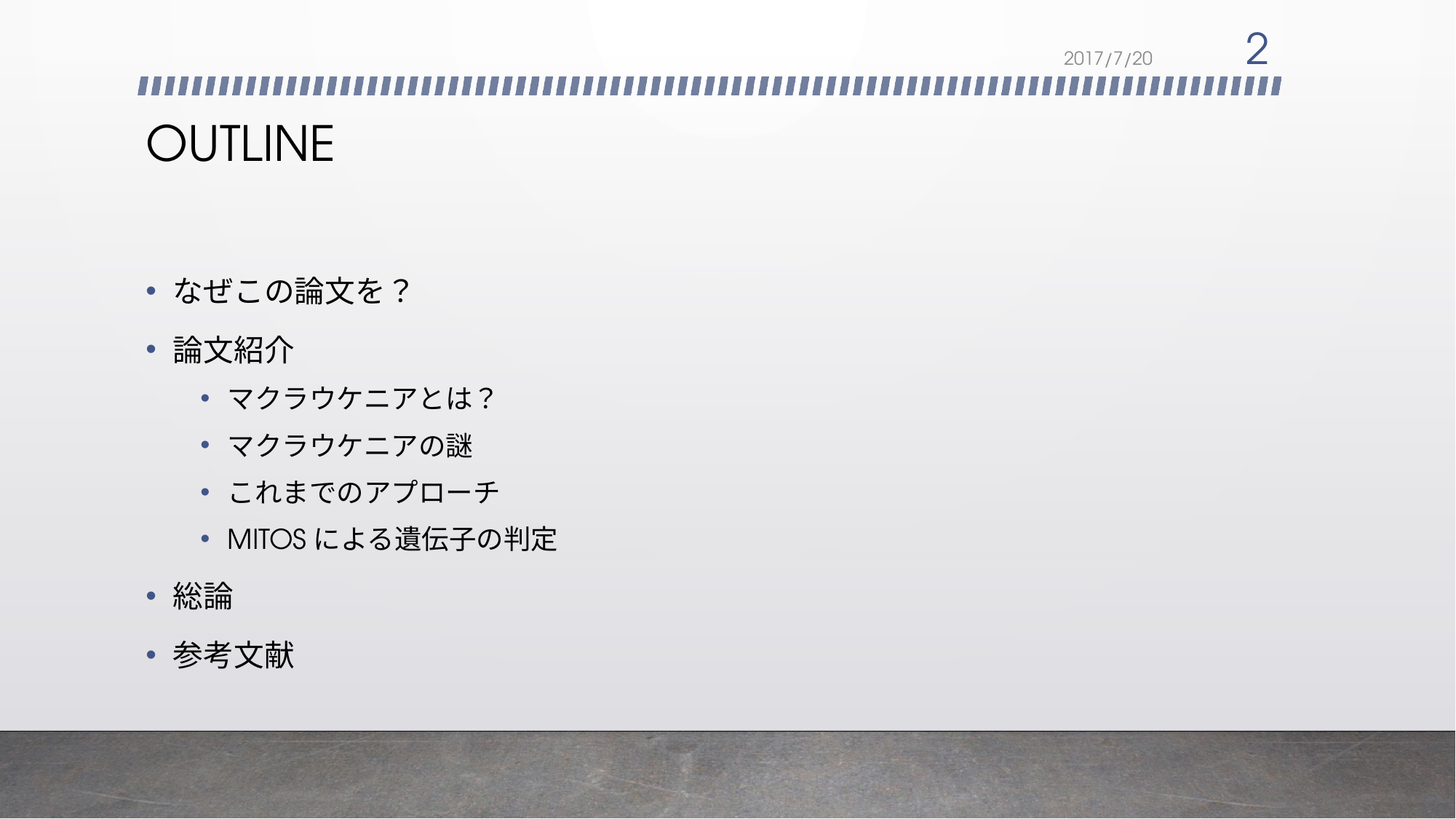

2
2017/7/20
# OUTLINE
なぜこの論文を？
論文紹介
マクラウケニアとは？
マクラウケニアの謎
これまでのアプローチ
MITOSによる遺伝子の判定
総論
参考文献